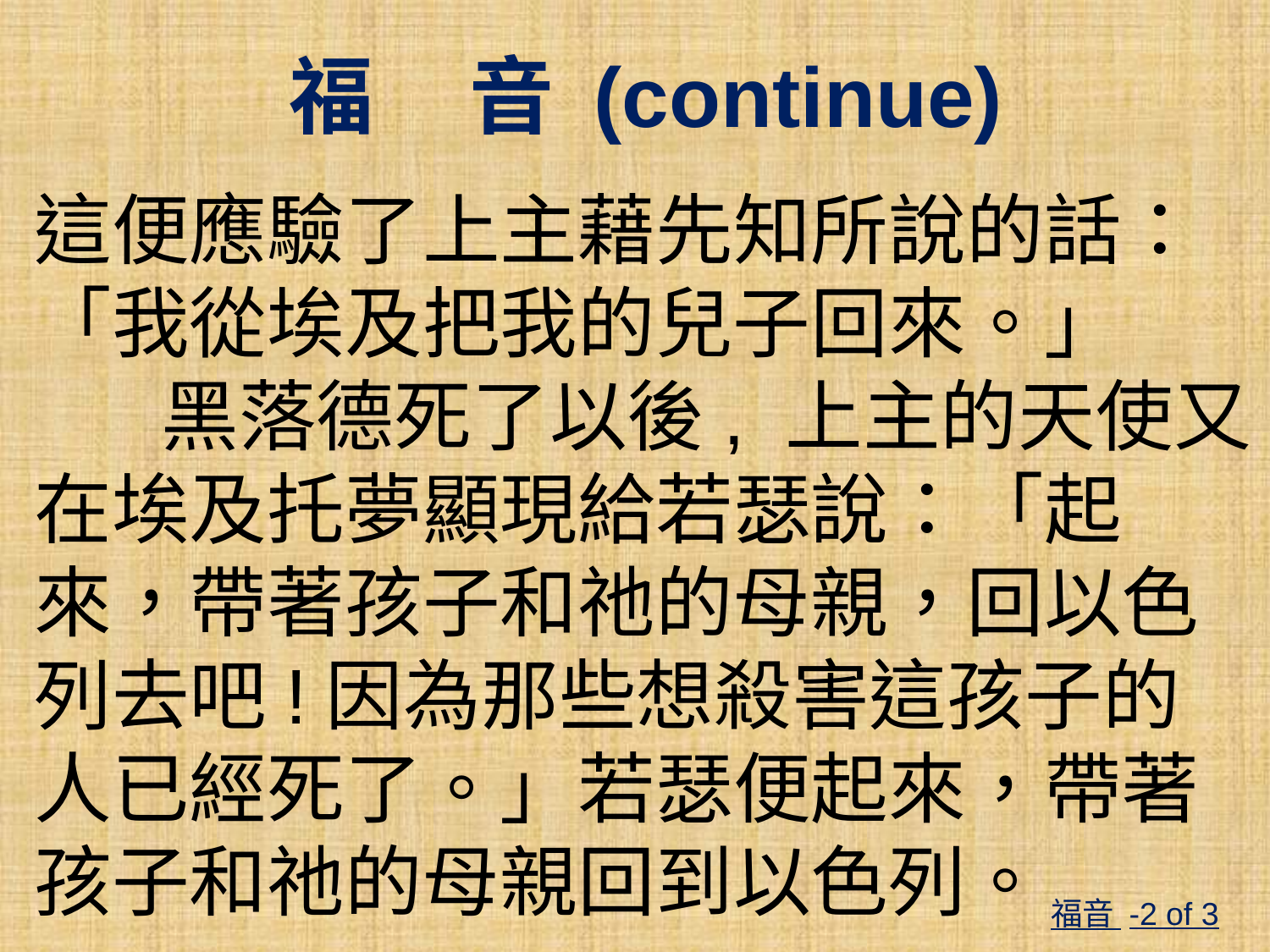

福     音 (continue)

這便應驗了上主藉先知所說的話：「我從埃及把我的兒子回來。」
	黑落德死了以後, 上主的天使又在埃及托夢顯現給若瑟說：「起來，帶著孩子和祂的母親，回以色列去吧!因為那些想殺害這孩子的人已經死了。」若瑟便起來，帶著孩子和祂的母親回到以色列。
福音 -2 of 3